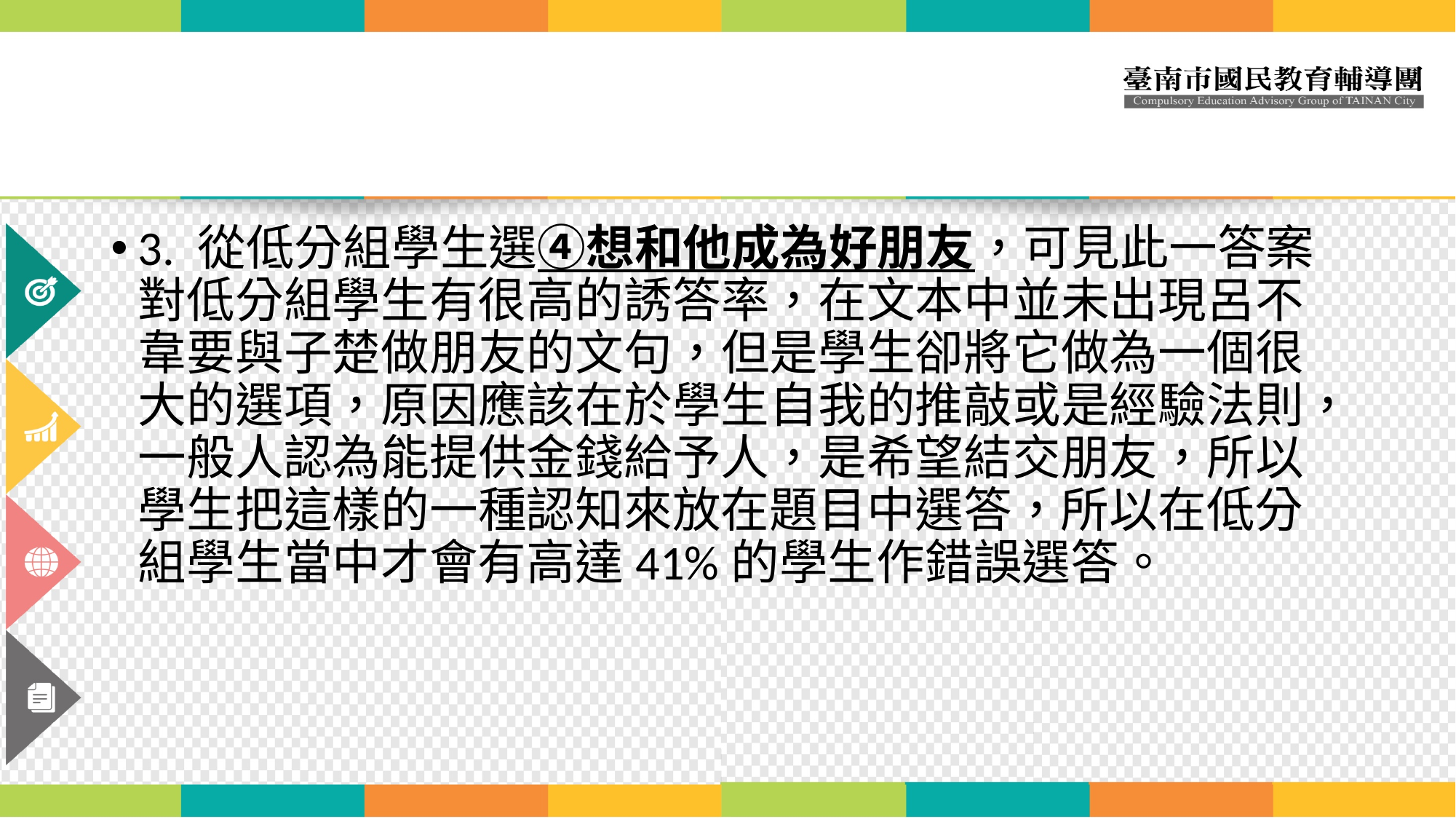

3. 從低分組學生選④想和他成為好朋友，可見此一答案對低分組學生有很高的誘答率，在文本中並未出現呂不韋要與子楚做朋友的文句，但是學生卻將它做為一個很大的選項，原因應該在於學生自我的推敲或是經驗法則，一般人認為能提供金錢給予人，是希望結交朋友，所以學生把這樣的一種認知來放在題目中選答，所以在低分組學生當中才會有高達41%的學生作錯誤選答。